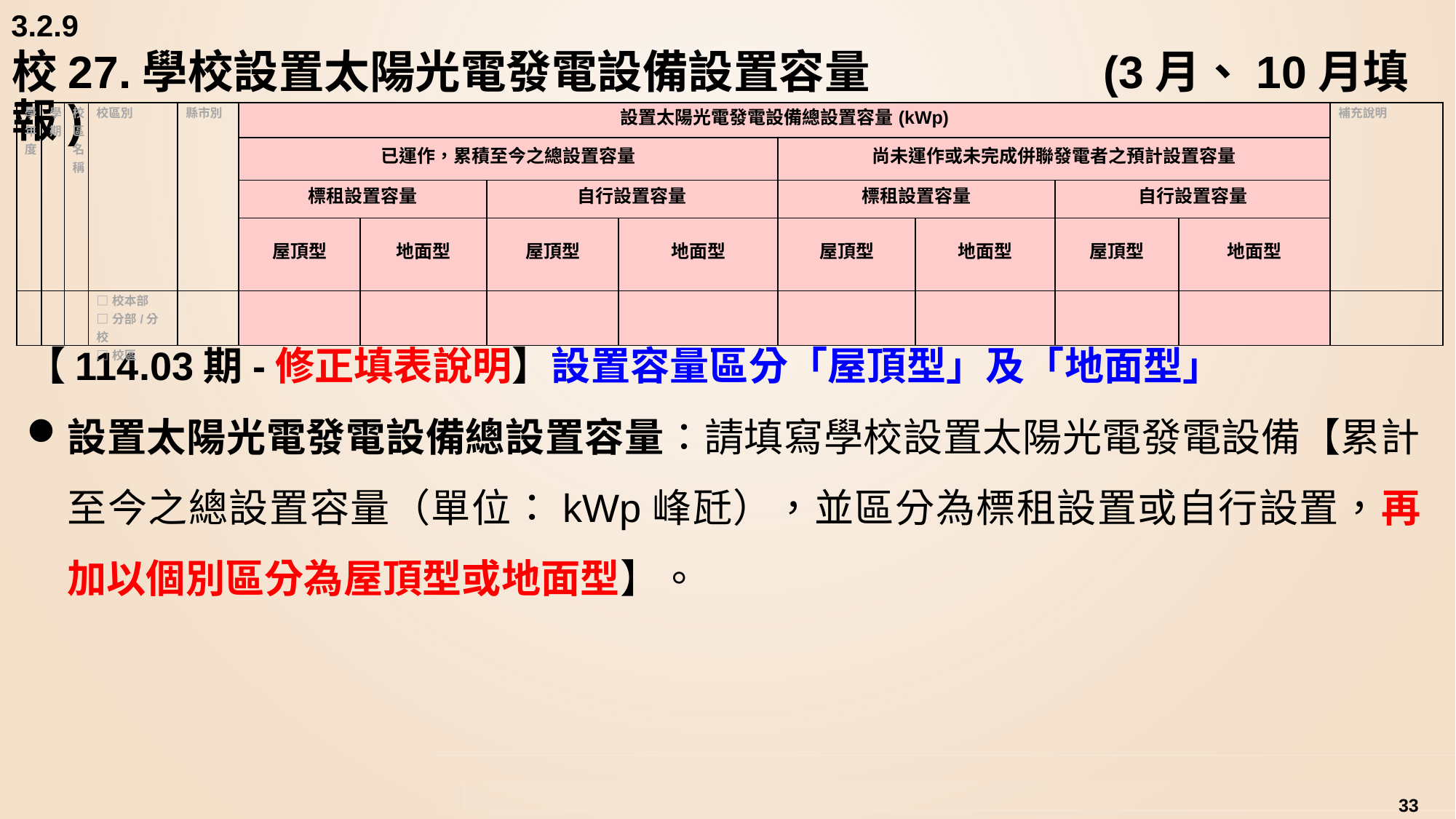

3.2.9
# 校27.學校設置太陽光電發電設備設置容量		   	(3月、10月填報)
| 學年度 | 學期 | 校區名稱 | 校區別 | 縣市別 | 設置太陽光電發電設備總設置容量(kWp) |  |  |  |  |  |  |  | 補充說明 |
| --- | --- | --- | --- | --- | --- | --- | --- | --- | --- | --- | --- | --- | --- |
|  |  |  |  |  | 已運作，累積至今之總設置容量 |  |  |  | 尚未運作或未完成併聯發電者之預計設置容量 |  |  |  |  |
|  |  |  |  |  | 標租設置容量 |  | 自行設置容量 |  | 標租設置容量 |  | 自行設置容量 |  |  |
|  |  |  |  |  | 屋頂型 | 地面型 | 屋頂型 | 地面型 | 屋頂型 | 地面型 | 屋頂型 | 地面型 |  |
|  |  |  | □校本部 □分部/分校 □校區 |  |  |  |  |  |  |  |  |  |  |
【114.03期-修正填表說明】設置容量區分「屋頂型」及「地面型」
設置太陽光電發電設備總設置容量：請填寫學校設置太陽光電發電設備【累計至今之總設置容量（單位：kWp峰瓩），並區分為標租設置或自行設置，再加以個別區分為屋頂型或地面型】。